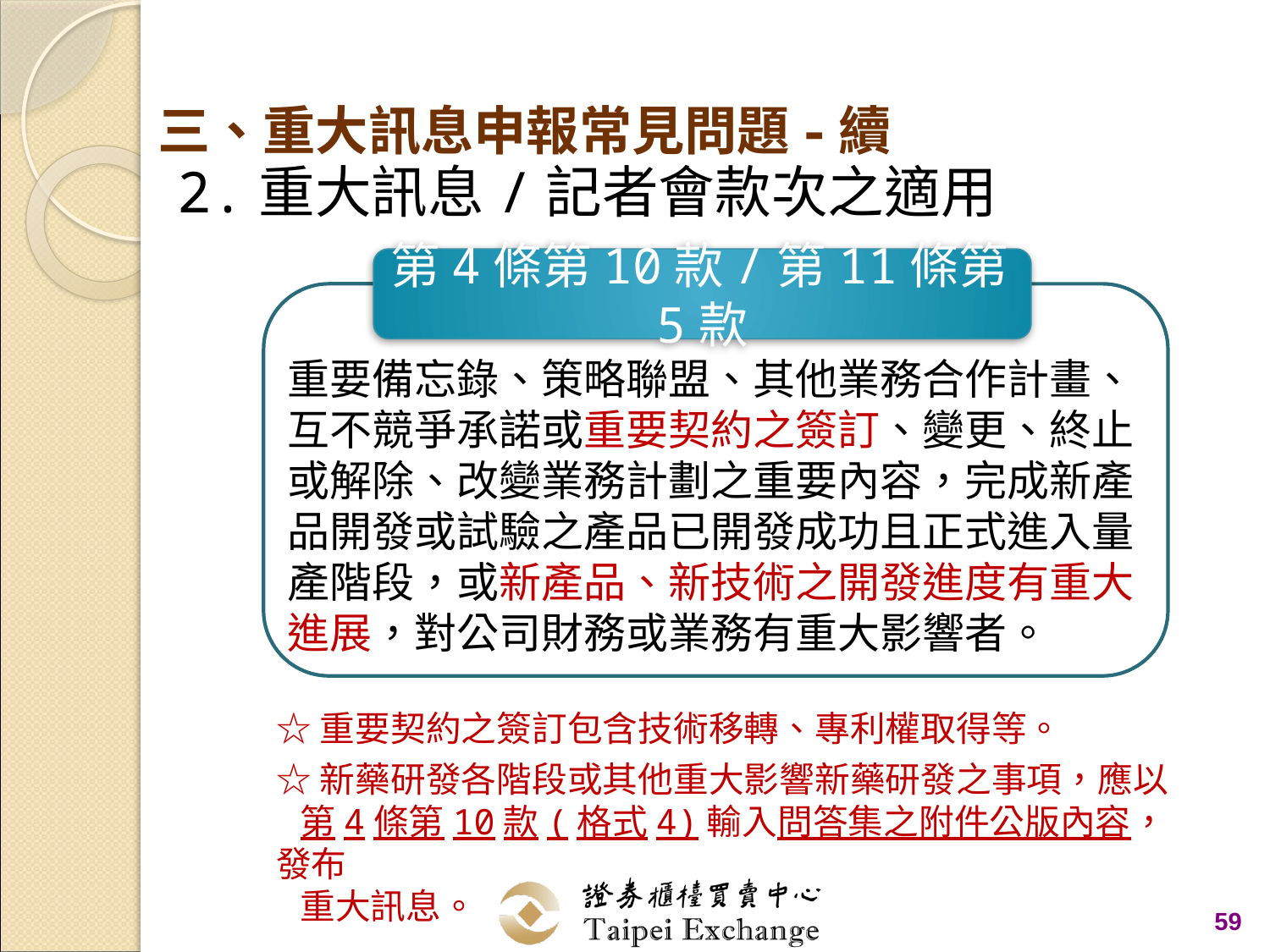

# 三、重大訊息申報常見問題-續
2.重大訊息/記者會款次之適用
第4條第10款/第11條第5款

重要備忘錄、策略聯盟、其他業務合作計畫、互不競爭承諾或重要契約之簽訂、變更、終止或解除、改變業務計劃之重要內容，完成新產 品開發或試驗之產品已開發成功且正式進入量產階段，或新產品、新技術之開發進度有重大進展，對公司財務或業務有重大影響者。
☆重要契約之簽訂包含技術移轉、專利權取得等。
☆新藥研發各階段或其他重大影響新藥研發之事項，應以
  第4條第10款(格式4)輸入問答集之附件公版內容，發布
  重大訊息。

59